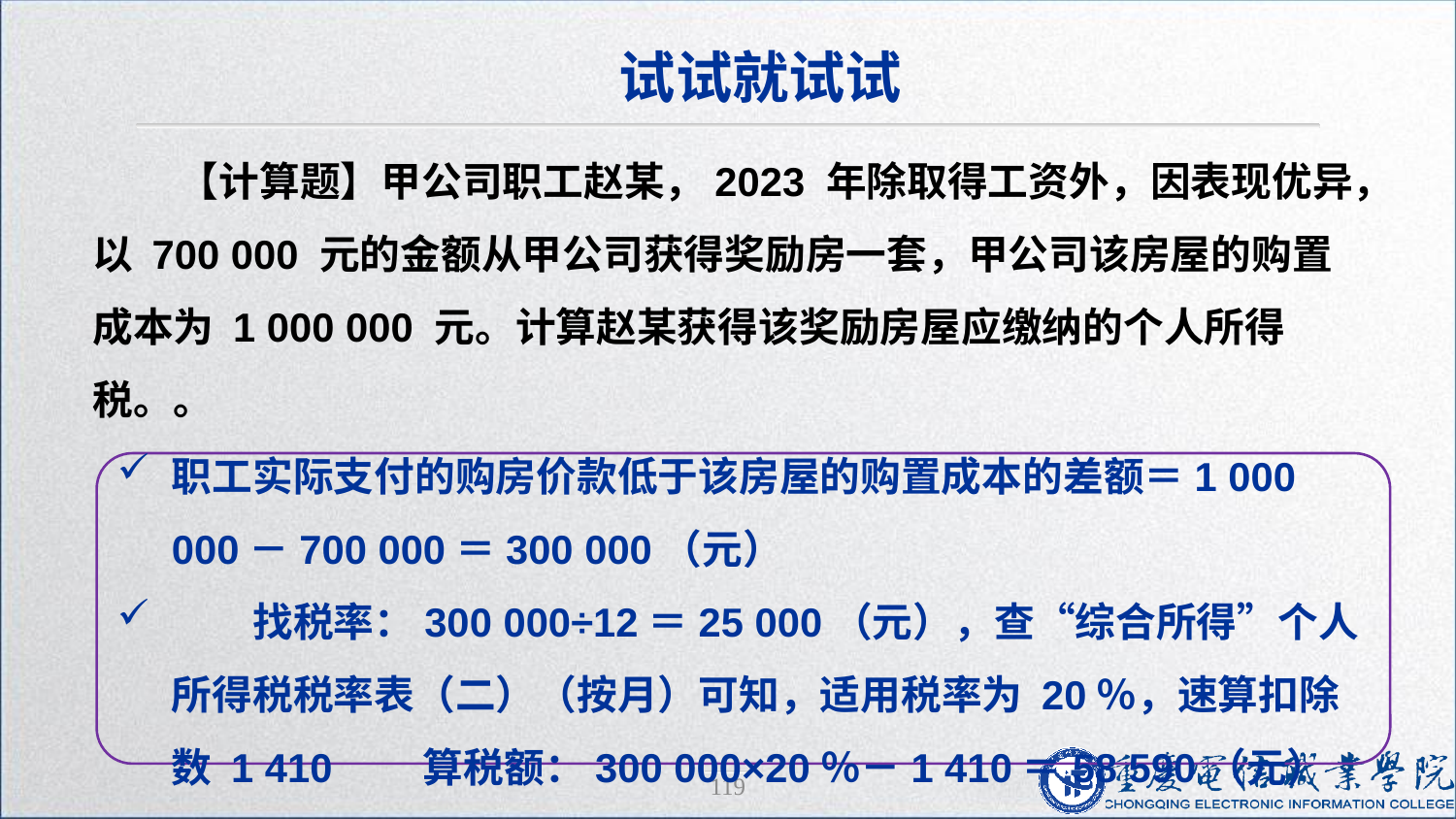

试试就试试
【计算题】甲公司职工赵某，2023 年除取得工资外，因表现优异，以 700 000 元的金额从甲公司获得奖励房一套，甲公司该房屋的购置成本为 1 000 000 元。计算赵某获得该奖励房屋应缴纳的个人所得税。。
职工实际支付的购房价款低于该房屋的购置成本的差额＝1 000 000－700 000＝300 000（元）
　　找税率：300 000÷12＝25 000（元），查“综合所得”个人所得税税率表（二）（按月）可知，适用税率为 20％，速算扣除数 1 410　　算税额：300 000×20％－1 410＝58 590（元）
119